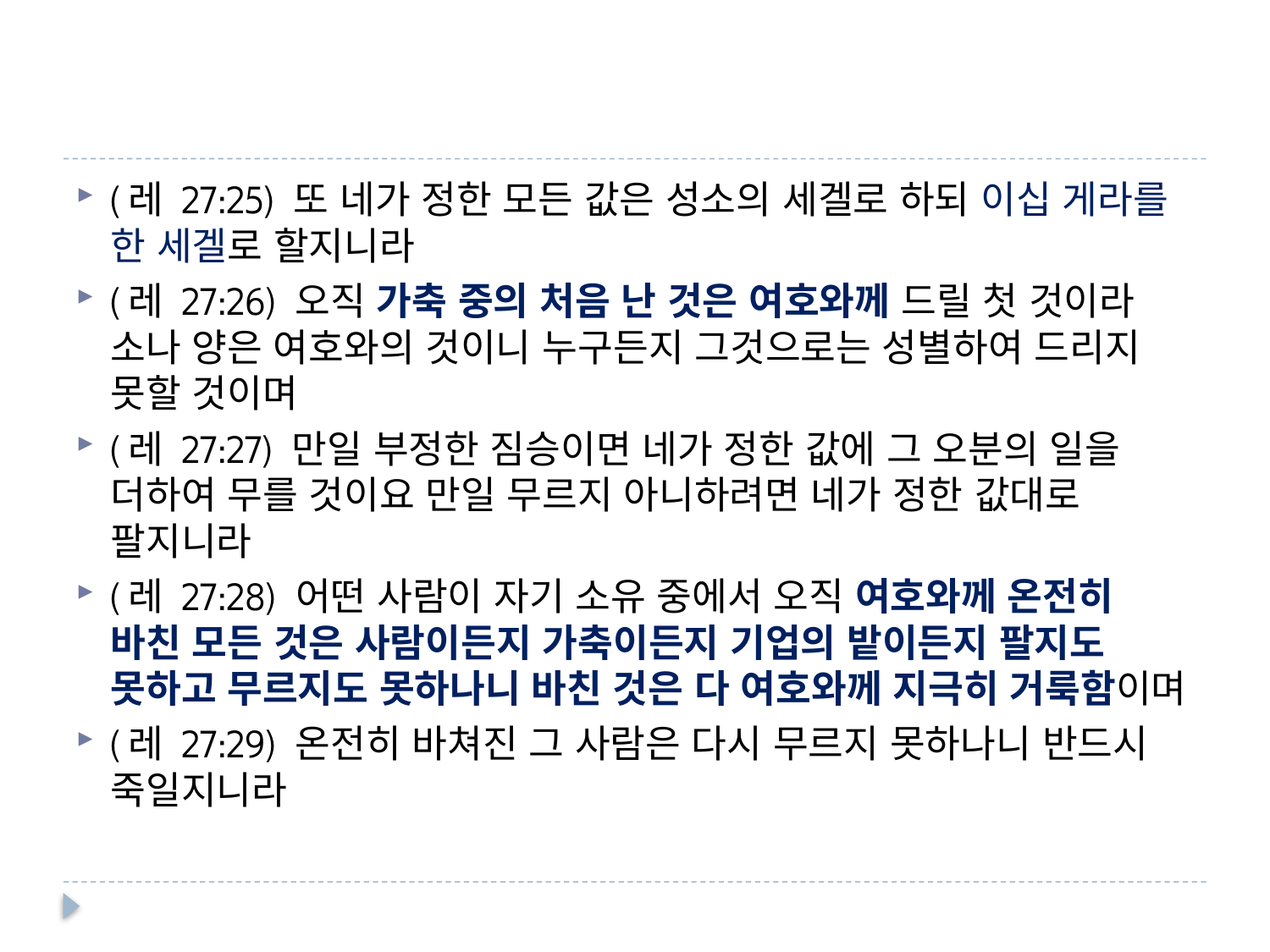

#
(레 27:25) 또 네가 정한 모든 값은 성소의 세겔로 하되 이십 게라를 한 세겔로 할지니라
(레 27:26) 오직 가축 중의 처음 난 것은 여호와께 드릴 첫 것이라 소나 양은 여호와의 것이니 누구든지 그것으로는 성별하여 드리지 못할 것이며
(레 27:27) 만일 부정한 짐승이면 네가 정한 값에 그 오분의 일을 더하여 무를 것이요 만일 무르지 아니하려면 네가 정한 값대로 팔지니라
(레 27:28) 어떤 사람이 자기 소유 중에서 오직 여호와께 온전히 바친 모든 것은 사람이든지 가축이든지 기업의 밭이든지 팔지도 못하고 무르지도 못하나니 바친 것은 다 여호와께 지극히 거룩함이며
(레 27:29) 온전히 바쳐진 그 사람은 다시 무르지 못하나니 반드시 죽일지니라